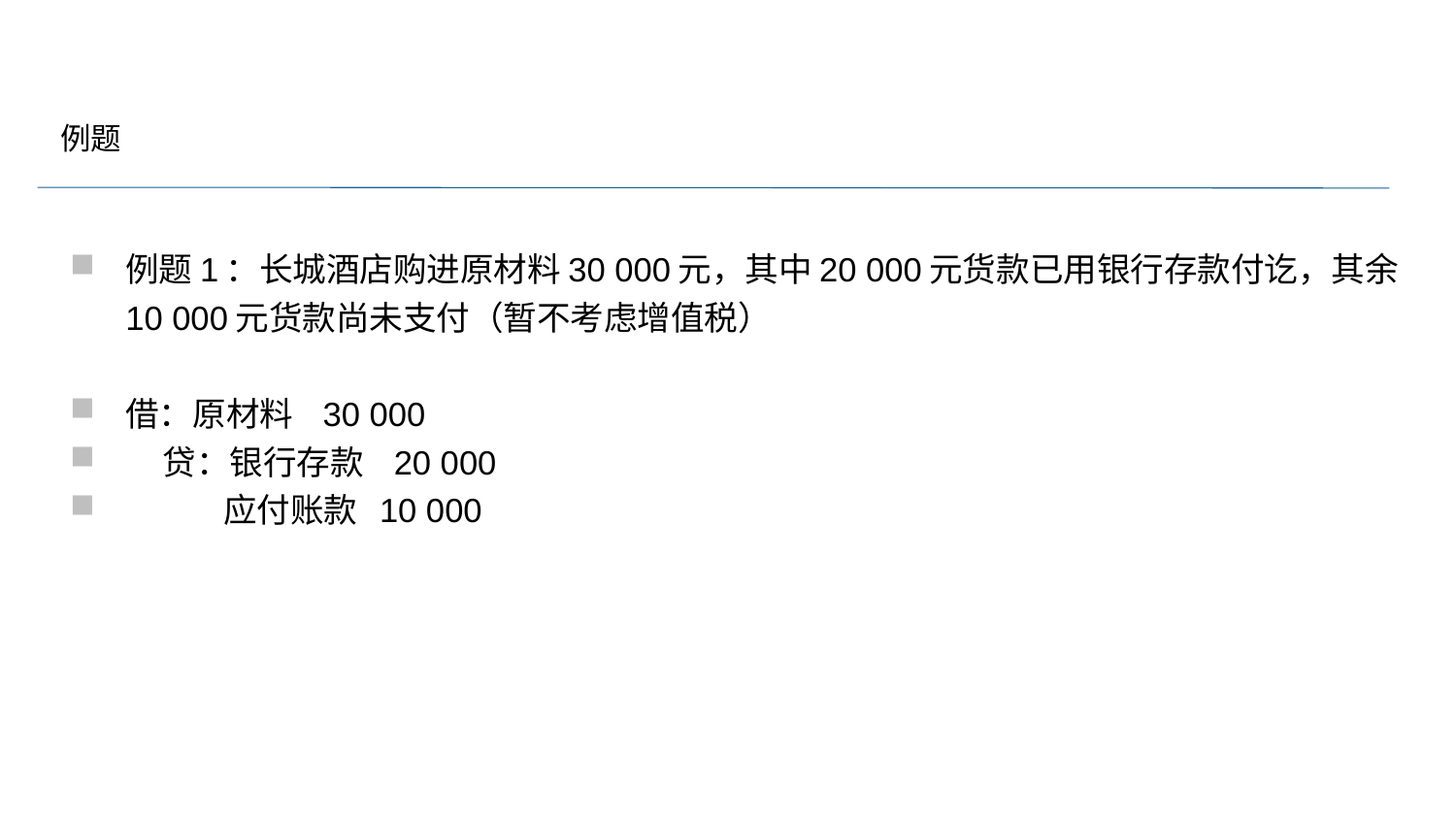

例题
例题1：长城酒店购进原材料30 000元，其中20 000元货款已用银行存款付讫，其余10 000元货款尚未支付（暂不考虑增值税）

借：原材料   30 000
    贷：银行存款   20 000
            应付账款  10 000